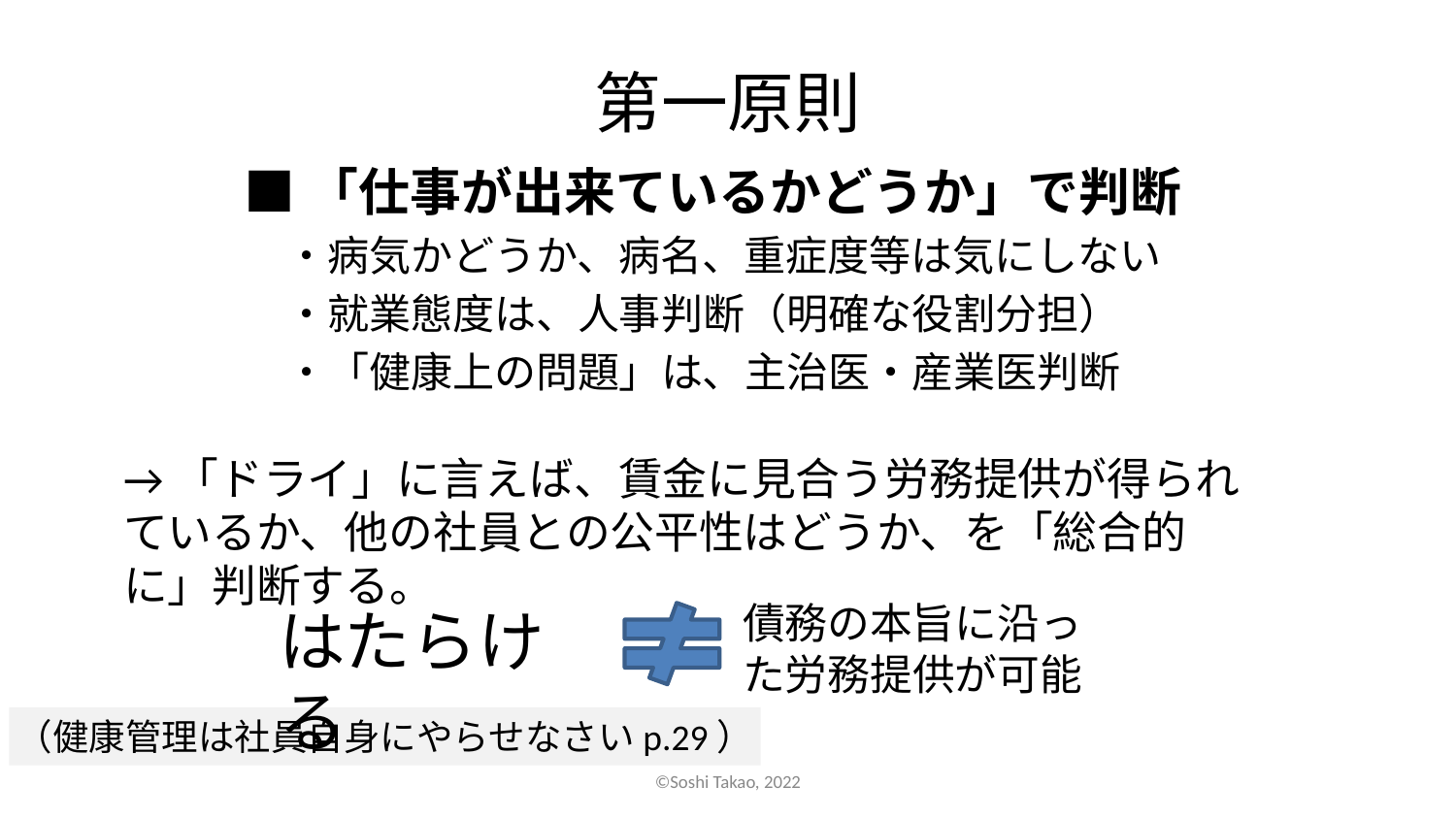

# 第一原則
■「仕事が出来ているかどうか」で判断
　・病気かどうか、病名、重症度等は気にしない
　・就業態度は、人事判断（明確な役割分担）
　・「健康上の問題」は、主治医・産業医判断
→「ドライ」に言えば、賃金に見合う労務提供が得られているか、他の社員との公平性はどうか、を「総合的に」判断する。
債務の本旨に沿った労務提供が可能
はたらける

（健康管理は社員自身にやらせなさいp.29）
©Soshi Takao, 2022